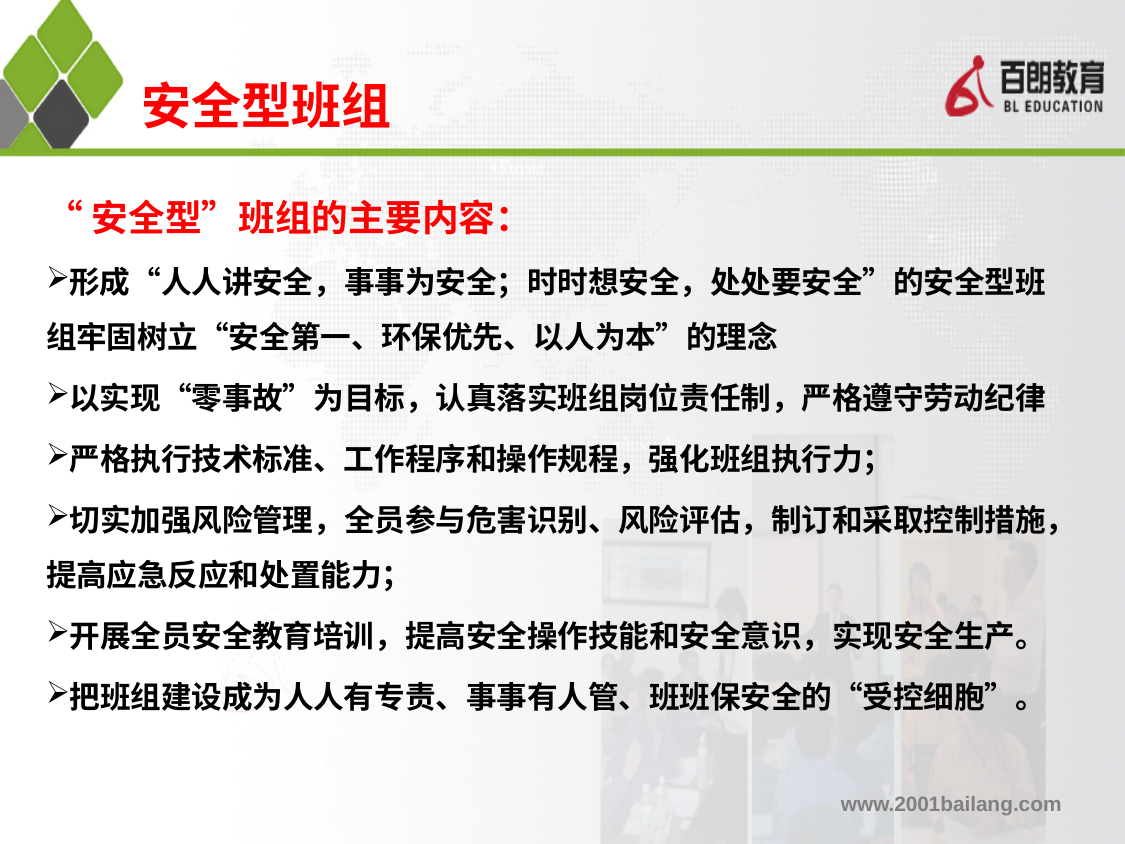

安全型班组
“安全型”班组的主要内容：
形成“人人讲安全，事事为安全；时时想安全，处处要安全”的安全型班组牢固树立“安全第一、环保优先、以人为本”的理念
以实现“零事故”为目标，认真落实班组岗位责任制，严格遵守劳动纪律
严格执行技术标准、工作程序和操作规程，强化班组执行力；
切实加强风险管理，全员参与危害识别、风险评估，制订和采取控制措施，提高应急反应和处置能力；
开展全员安全教育培训，提高安全操作技能和安全意识，实现安全生产。
把班组建设成为人人有专责、事事有人管、班班保安全的“受控细胞”。